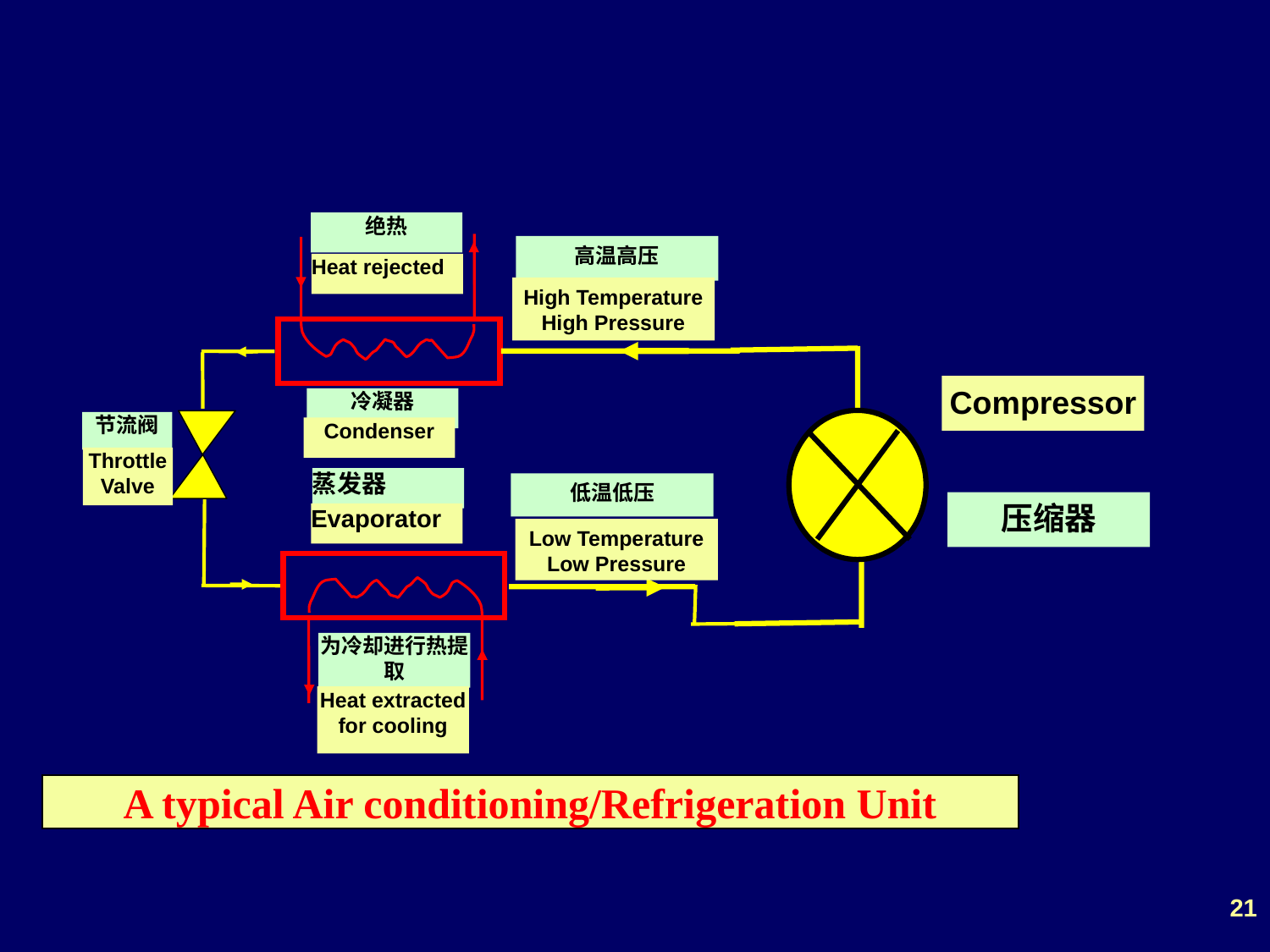

绝热

Heat rejected
冷凝器
Condenser
高温高压
High Temperature
High Pressure

Compressor
压缩器
低温低压
Low Temperature
Low Pressure

节流阀
Throttle Valve

蒸发器
Evaporator

为冷却进行热提取
Heat extracted for cooling
A typical Air conditioning/Refrigeration Unit
21